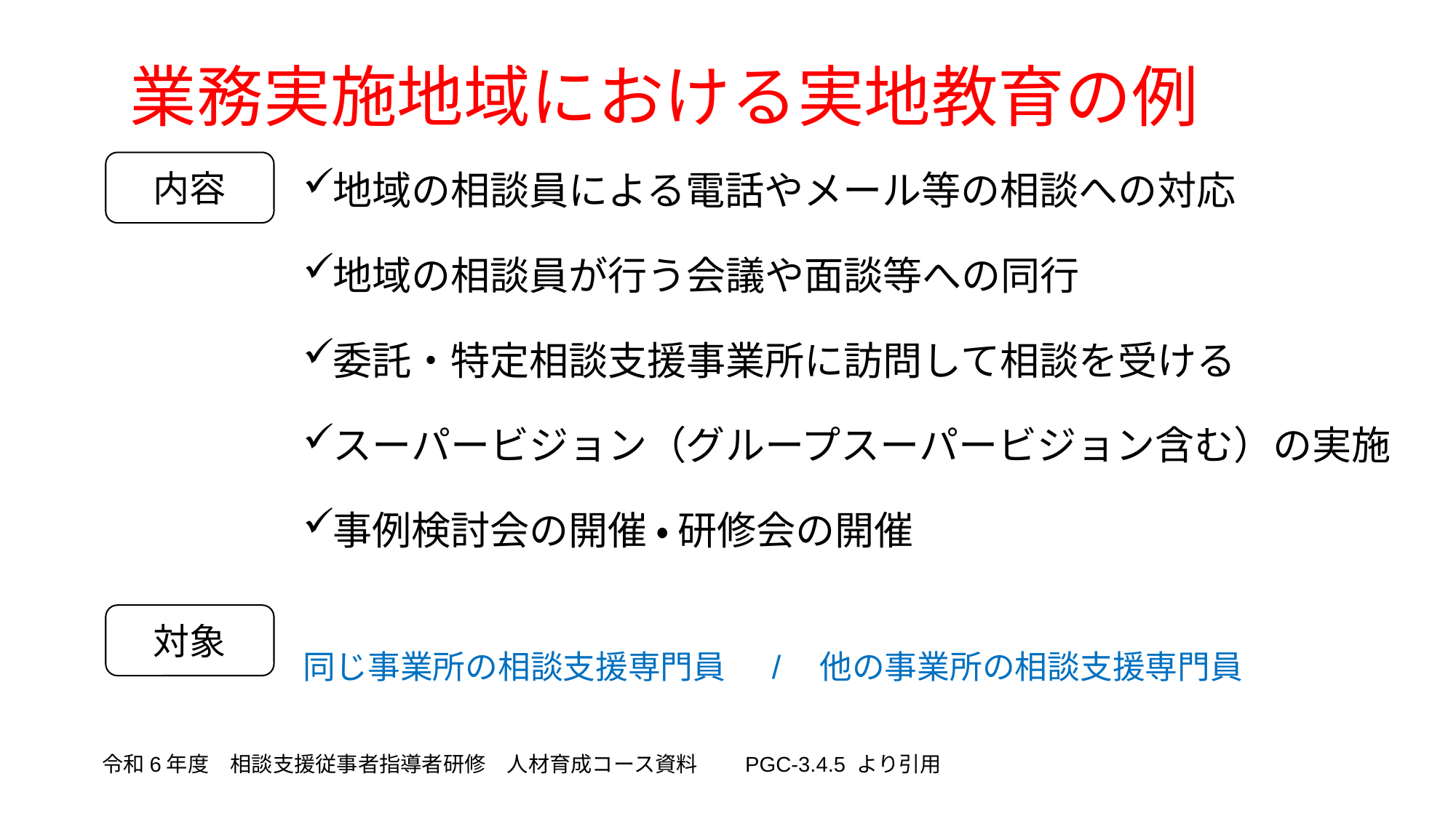

# 業務実施地域における実地教育の例
地域の相談員による電話やメール等の相談への対応
地域の相談員が行う会議や面談等への同行
委託・特定相談支援事業所に訪問して相談を受ける
スーパービジョン（グループスーパービジョン含む）の実施
事例検討会の開催 • 研修会の開催
内容
対象
同じ事業所の相談支援専門員 　/　他の事業所の相談支援専門員
令和6年度　相談支援従事者指導者研修　人材育成コース資料　　PGC-3.4.5 より引用